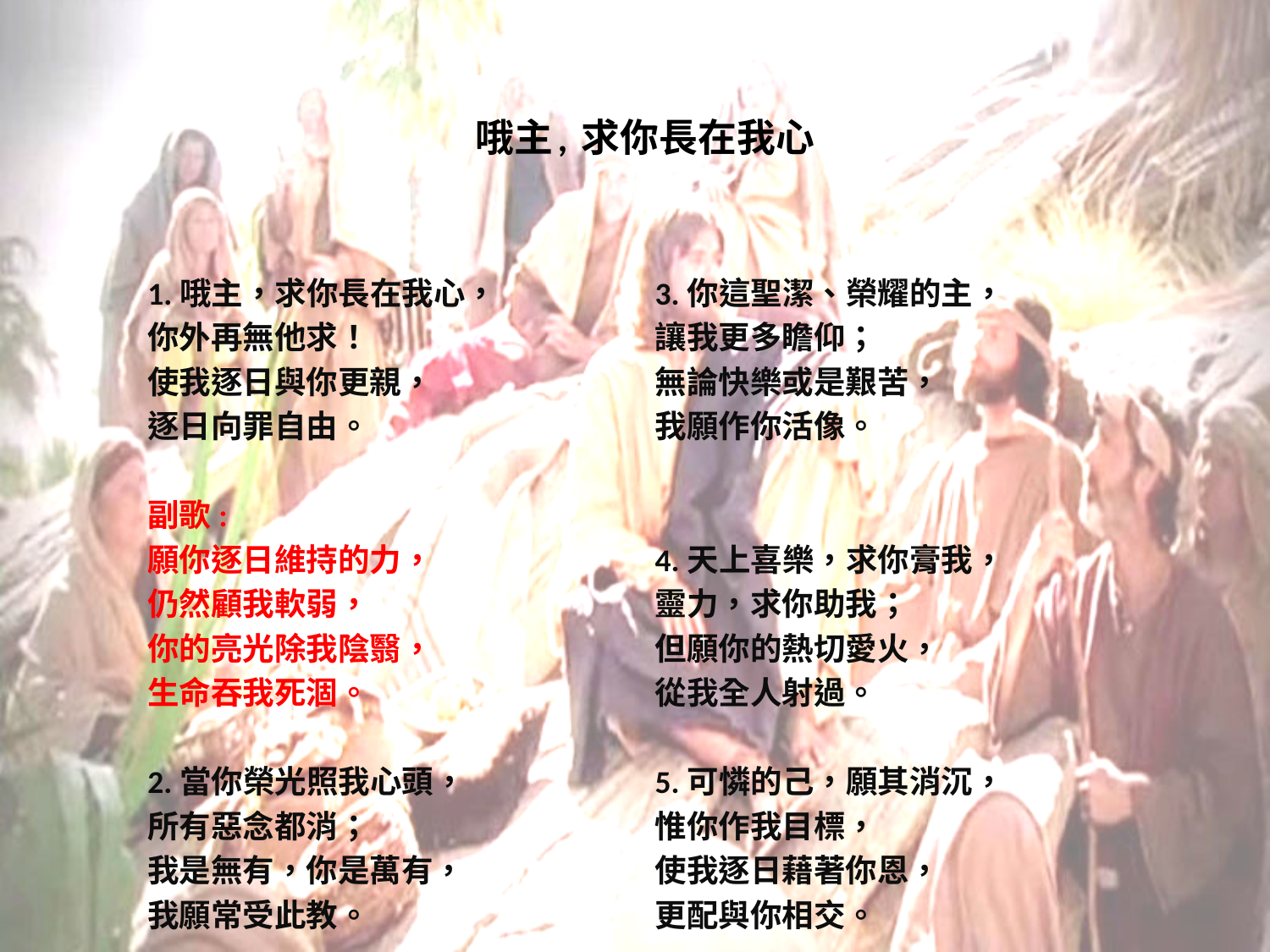

# 哦主, 求你長在我心
1.哦主，求你長在我心，
你外再無他求！
使我逐日與你更親，
逐日向罪自由。

副歌:
願你逐日維持的力，
仍然顧我軟弱，
你的亮光除我陰翳，
生命吞我死涸。

2.當你榮光照我心頭，
所有惡念都消；
我是無有，你是萬有，
我願常受此教。

3.你這聖潔、榮耀的主，
讓我更多瞻仰；
無論快樂或是艱苦，
我願作你活像。

4.天上喜樂，求你膏我，
靈力，求你助我；
但願你的熱切愛火，
從我全人射過。

5.可憐的己，願其消沉，
惟你作我目標，
使我逐日藉著你恩，
更配與你相交。